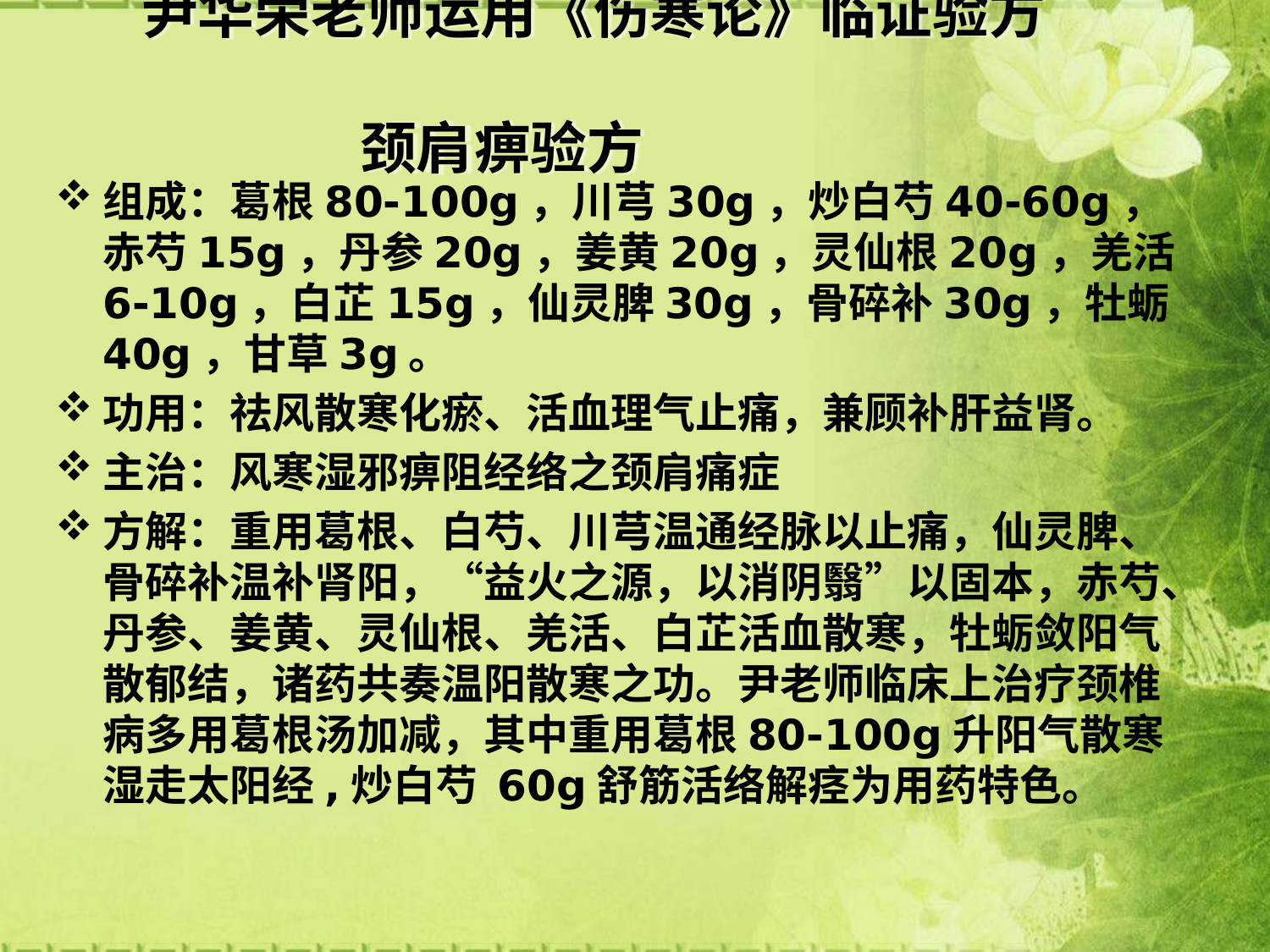

# 尹华荣老师运用《伤寒论》临证验方 颈肩痹验方

组成：葛根80-100g，川芎30g，炒白芍40-60g，赤芍15g，丹参20g，姜黄20g，灵仙根20g，羌活6-10g，白芷15g，仙灵脾30g，骨碎补30g，牡蛎40g，甘草3g。
功用：祛风散寒化瘀、活血理气止痛，兼顾补肝益肾。
主治：风寒湿邪痹阻经络之颈肩痛症
方解：重用葛根、白芍、川芎温通经脉以止痛，仙灵脾、骨碎补温补肾阳，“益火之源，以消阴翳”以固本，赤芍、丹参、姜黄、灵仙根、羌活、白芷活血散寒，牡蛎敛阳气散郁结，诸药共奏温阳散寒之功。尹老师临床上治疗颈椎病多用葛根汤加减，其中重用葛根80-100g升阳气散寒湿走太阳经,炒白芍 60g舒筋活络解痉为用药特色。